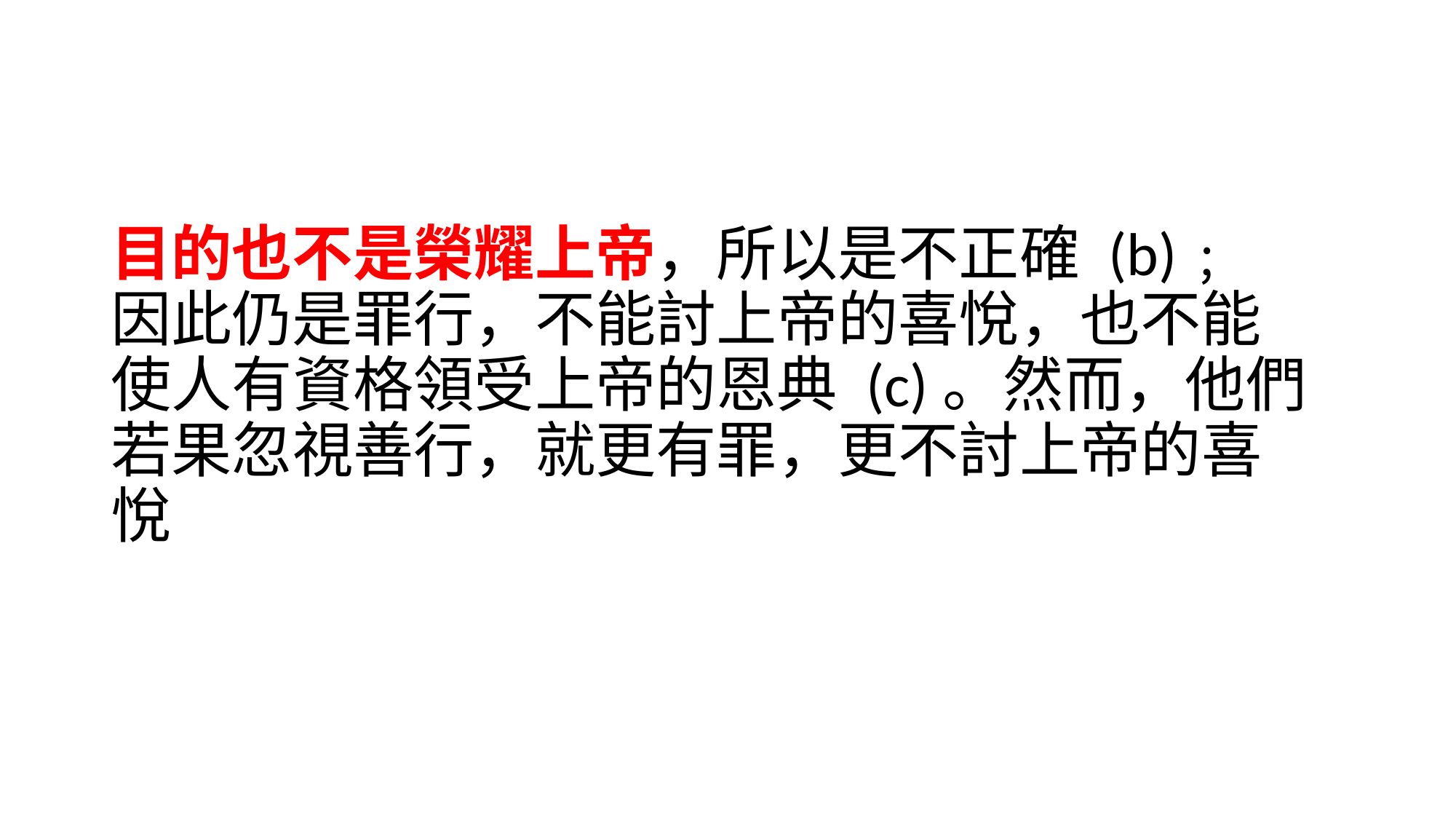

#
目的也不是榮耀上帝，所以是不正確 (b)﹔ 因此仍是罪行，不能討上帝的喜悅，也不能使人有資格領受上帝的恩典 (c)。然而，他們若果忽視善行，就更有罪，更不討上帝的喜悅